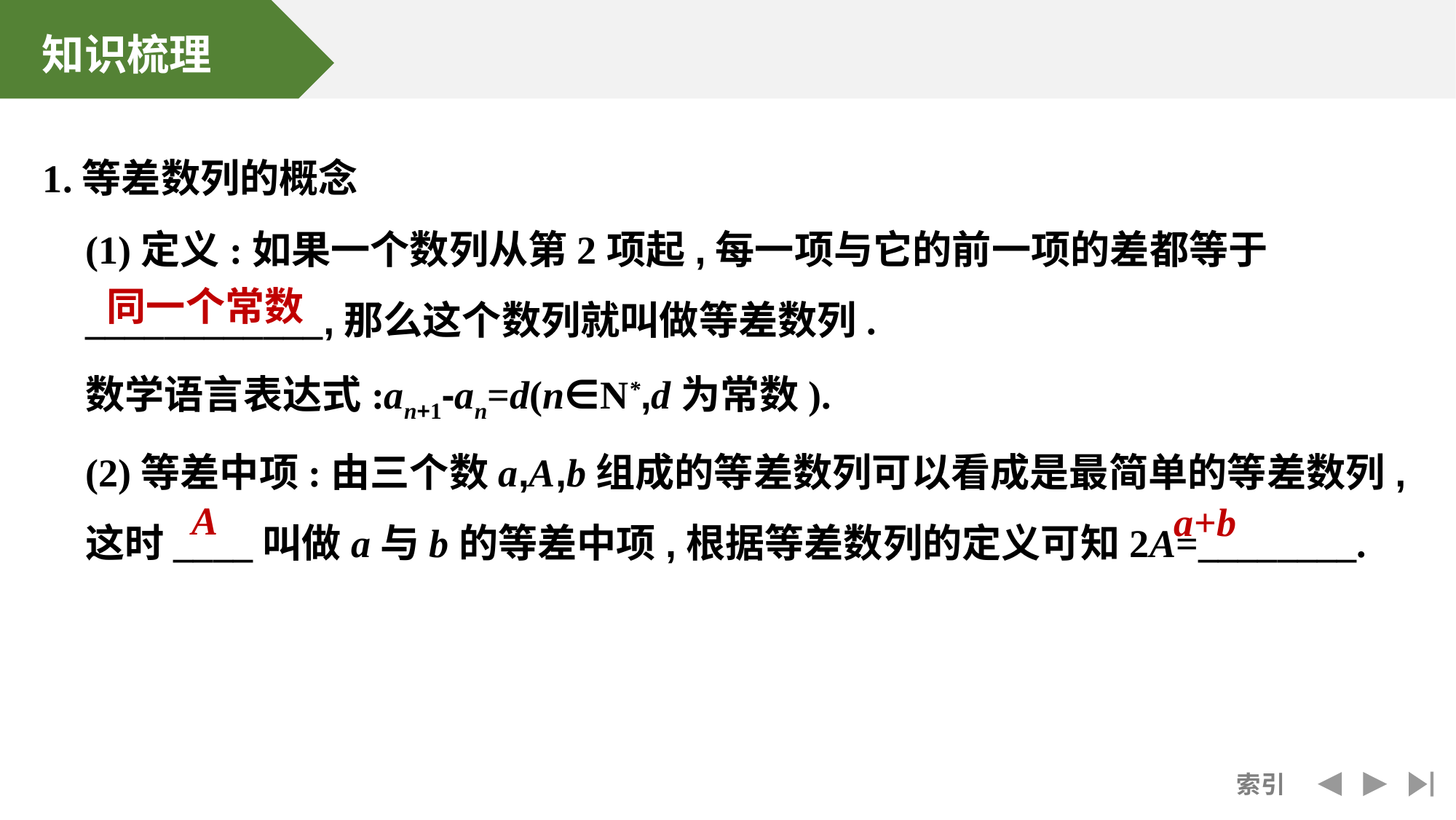

1.等差数列的概念
	(1)定义:如果一个数列从第2项起,每一项与它的前一项的差都等于____________,那么这个数列就叫做等差数列.
	数学语言表达式:an+1-an=d(n∈N*,d为常数).
	(2)等差中项:由三个数a,A,b组成的等差数列可以看成是最简单的等差数列,这时____叫做a与b的等差中项,根据等差数列的定义可知2A=________.
同一个常数
A
a+b